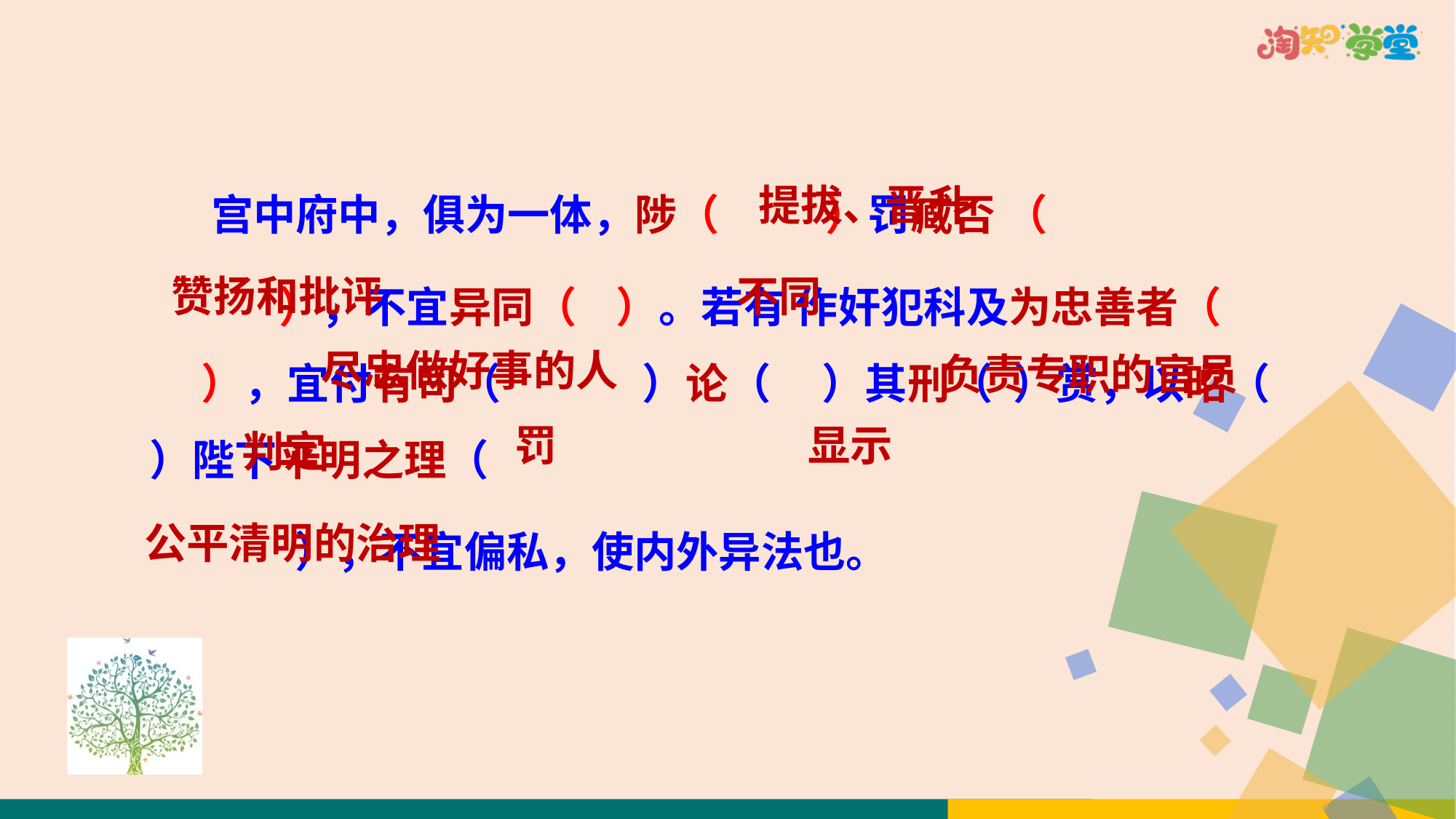

宫中府中，俱为一体，陟（           ）罚臧否 （
             ），不宜异同（    ）。若有 作奸犯科及为忠善者（              ），宜付有司（              ）论（     ）其刑（  ）赏，以昭（    ）陛下平明之理（
               ），不宜偏私，使内外异法也。
提拔、晋升
赞扬和批评
不同
尽忠做好事的人
负责专职的官员

罚
显示
判定
公平清明的治理